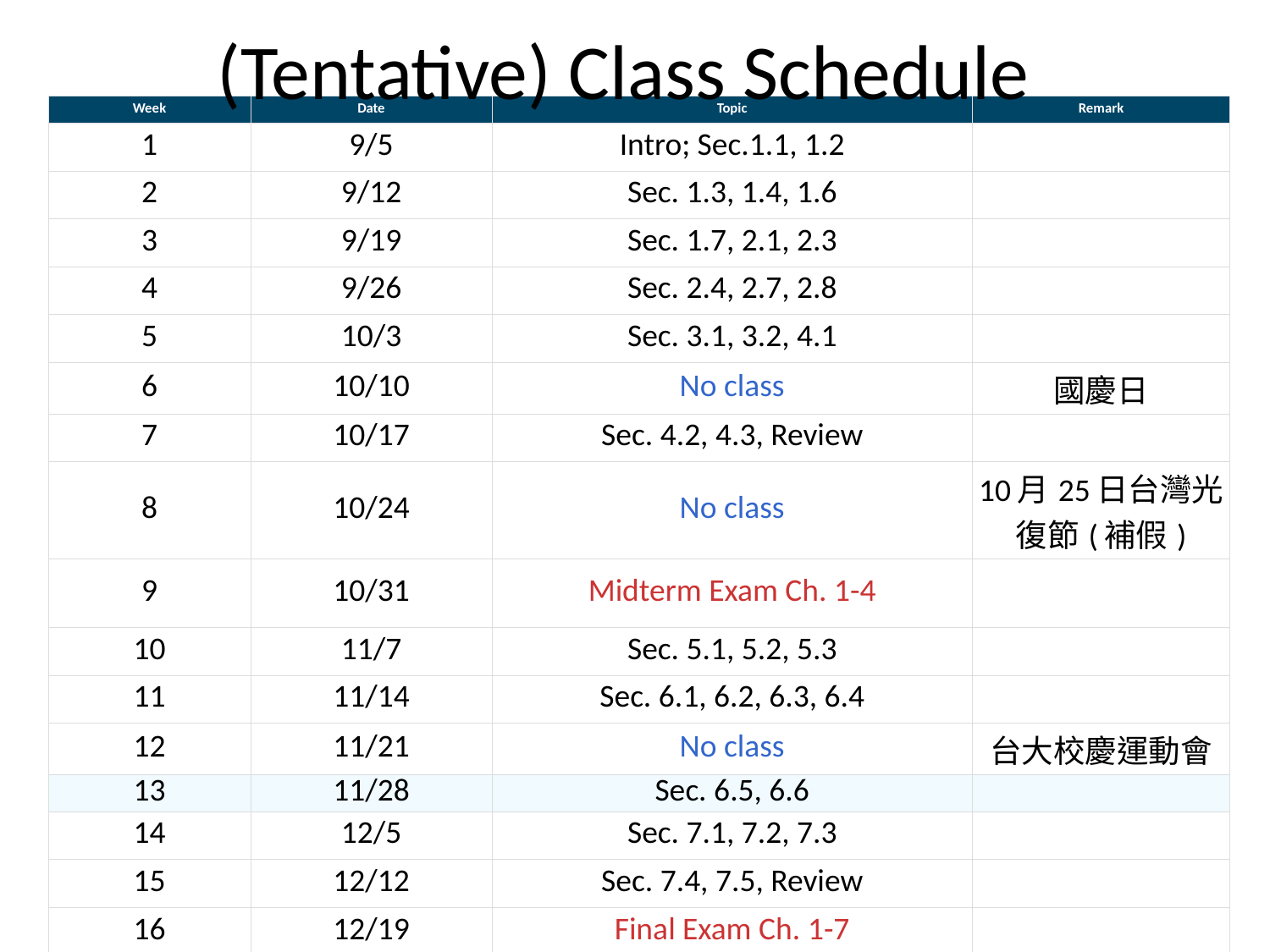

(Tentative) Class Schedule
| Week | Date | Topic | Remark |
| --- | --- | --- | --- |
| 1 | 9/5 | Intro; Sec.1.1, 1.2 |  |
| 2 | 9/12 | Sec. 1.3, 1.4, 1.6 |  |
| 3 | 9/19 | Sec. 1.7, 2.1, 2.3 |  |
| 4 | 9/26 | Sec. 2.4, 2.7, 2.8 |  |
| 5 | 10/3 | Sec. 3.1, 3.2, 4.1 |  |
| 6 | 10/10 | No class | 國慶日 |
| 7 | 10/17 | Sec. 4.2, 4.3, Review |  |
| 8 | 10/24 | No class | 10月25日台灣光復節(補假) |
| 9 | 10/31 | Midterm Exam Ch. 1-4 |  |
| 10 | 11/7 | Sec. 5.1, 5.2, 5.3 |  |
| 11 | 11/14 | Sec. 6.1, 6.2, 6.3, 6.4 |  |
| 12 | 11/21 | No class | 台大校慶運動會 |
| 13 | 11/28 | Sec. 6.5, 6.6 |  |
| 14 | 12/5 | Sec. 7.1, 7.2, 7.3 |  |
| 15 | 12/12 | Sec. 7.4, 7.5, Review |  |
| 16 | 12/19 | Final Exam Ch. 1-7 |  |
Course Schedule
© 2025 NTUEE Linear Algebra. All rights reserved.